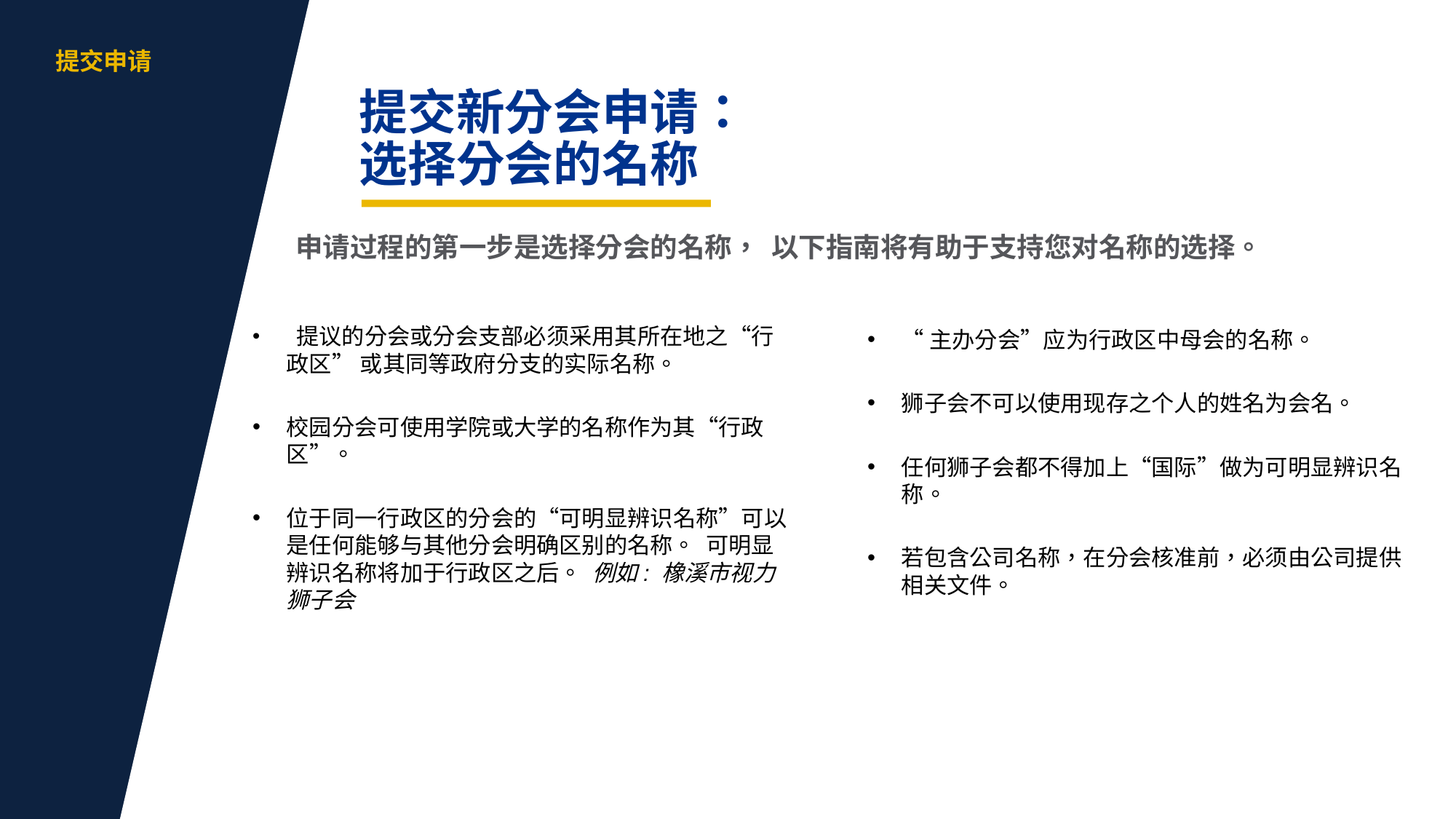

aa

提交申请
提交新分会申请：
选择分会的名称

申请过程的第一步是选择分会的名称，  以下指南将有助于支持您对名称的选择。

 提议的分会或分会支部必须采用其所在地之“行政区” 或其同等政府分支的实际名称。

校园分会可使用学院或大学的名称作为其“行政区”。

位于同一行政区的分会的“可明显辨识名称”可以是任何能够与其他分会明确区别的名称。  可明显辨识名称将加于行政区之后。  例如: 橡溪市视力狮子会

“主办分会”应为行政区中母会的名称。

狮子会不可以使用现存之个人的姓名为会名。

任何狮子会都不得加上“国际”做为可明显辨识名称。

若包含公司名称，在分会核准前，必须由公司提供相关文件。
3